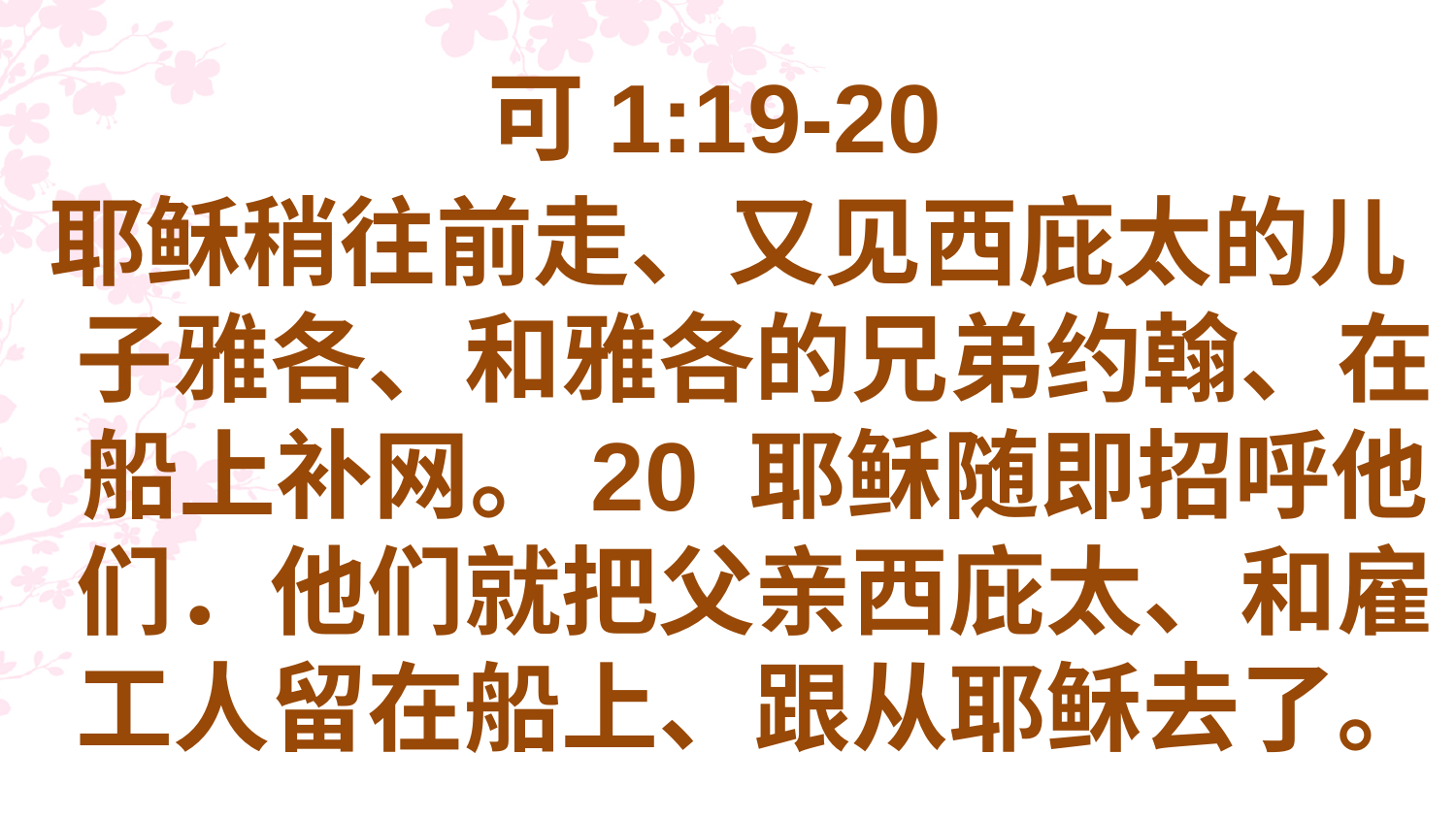

可1:19-20
耶稣稍往前走、又见西庇太的儿子雅各、和雅各的兄弟约翰、在船上补网。20 耶稣随即招呼他们．他们就把父亲西庇太、和雇工人留在船上、跟从耶稣去了。